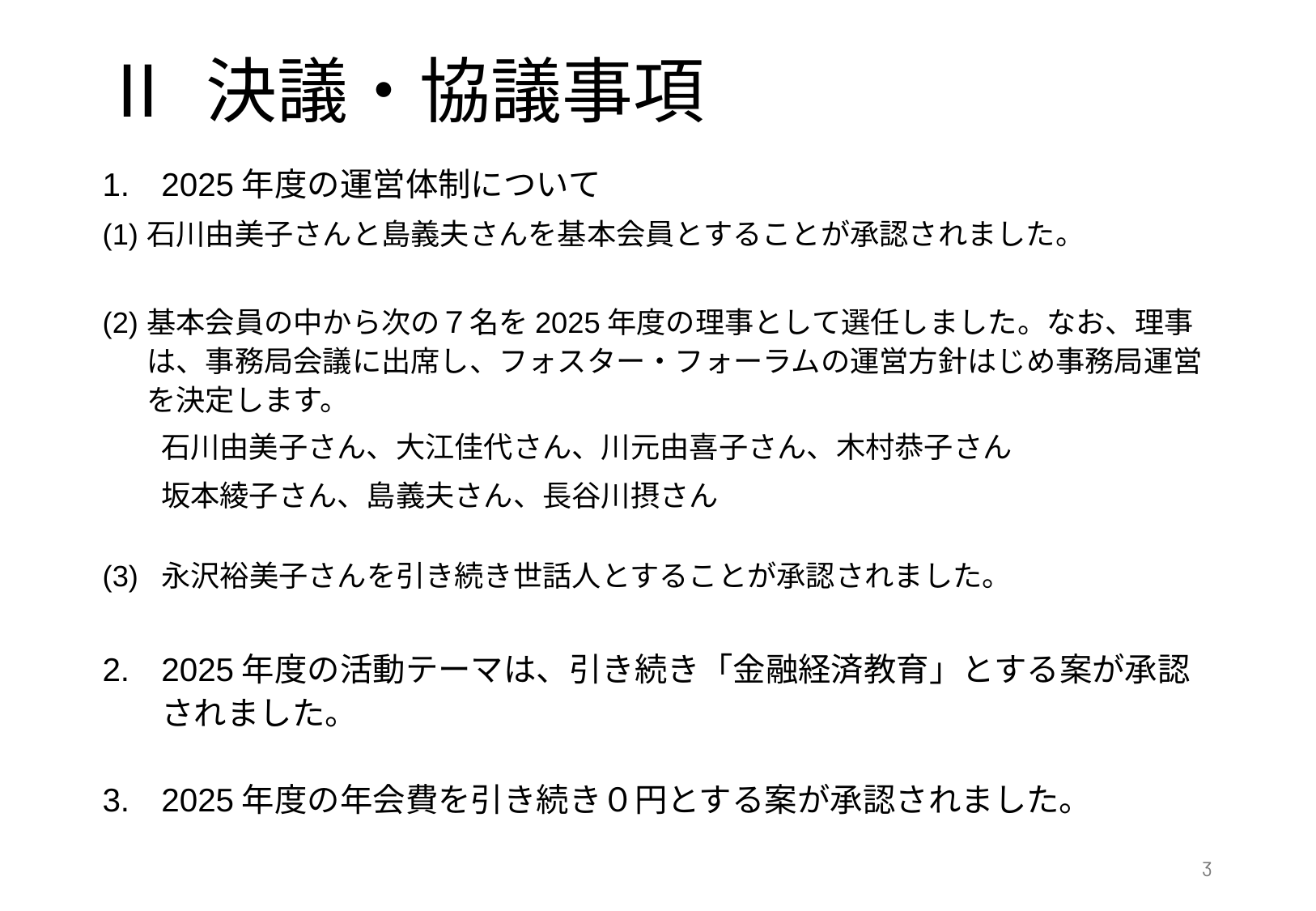

# Ⅱ 決議・協議事項
2025年度の運営体制について
石川由美子さんと島義夫さんを基本会員とすることが承認されました。

基本会員の中から次の７名を2025年度の理事として選任しました。なお、理事は、事務局会議に出席し、フォスター・フォーラムの運営方針はじめ事務局運営を決定します。
　　石川由美子さん、大江佳代さん、川元由喜子さん、木村恭子さん
　　坂本綾子さん、島義夫さん、長谷川摂さん

永沢裕美子さんを引き続き世話人とすることが承認されました。

2025年度の活動テーマは、引き続き「金融経済教育」とする案が承認されました。

2025年度の年会費を引き続き０円とする案が承認されました。

3